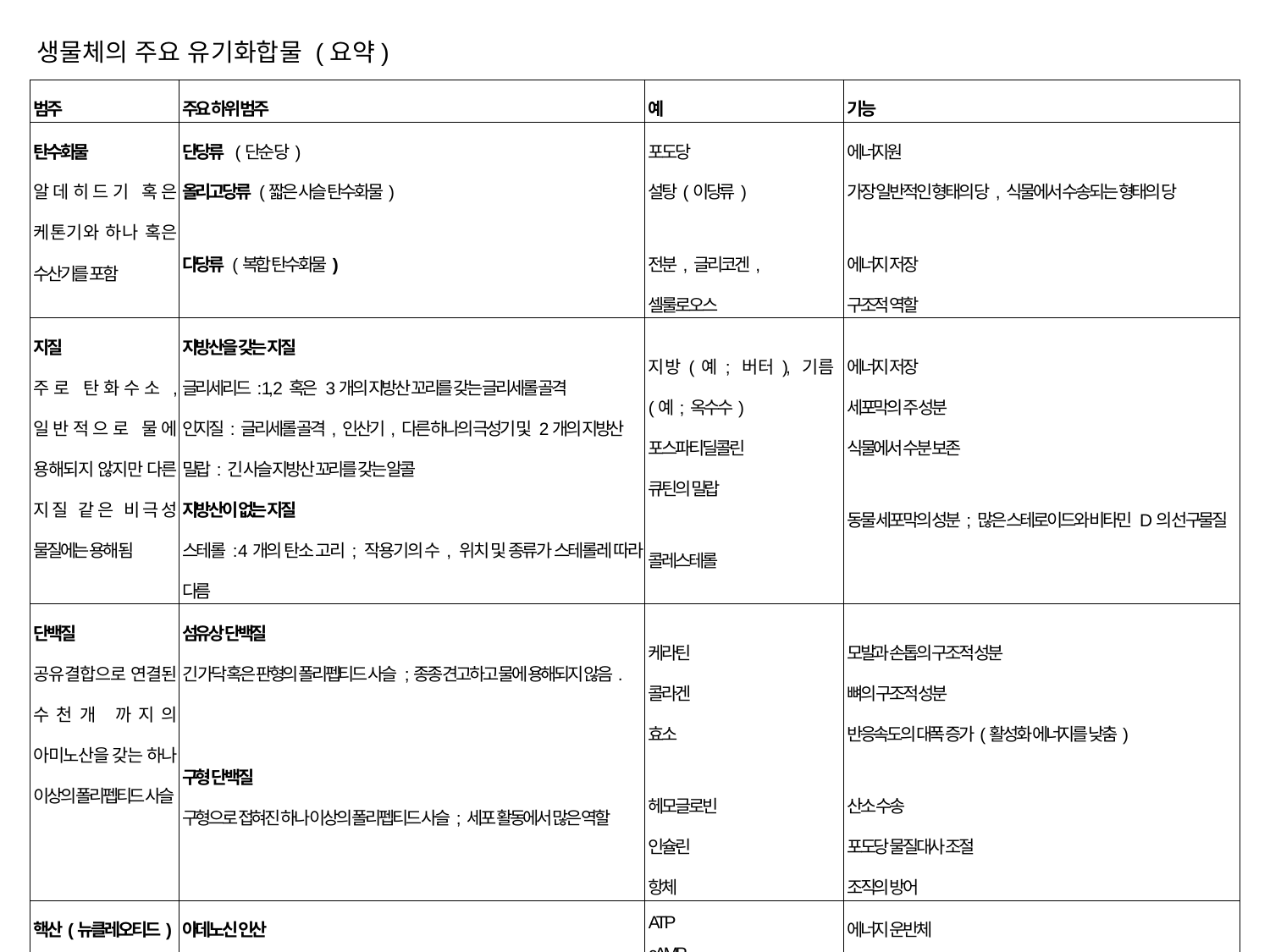

생물체의 주요 유기화합물 (요약)
| 범주 | 주요 하위 범주 | 예 | 기능 |
| --- | --- | --- | --- |
| 탄수화물 알데히드기 혹은 케톤기와 하나 혹은 수산기를 포함 | 단당류 (단순 당) 올리고당류 (짧은 사슬 탄수화물) 다당류 (복합 탄수화물) | 포도당 설탕(이당류) 전분, 글리코겐, 셀룰로오스 | 에너지원 가장 일반적인 형태의 당, 식물에서 수송되는 형태의 당 에너지 저장 구조적 역할 |
| 지질 주로 탄화수소, 일반적으로 물에 용해되지 않지만 다른 지질 같은 비극성 물질에는 용해 됨 | 지방산을 갖는 지질 글리세리드: 1, 2 혹은 3개의 지방산 꼬리를 갖는 글리세롤 골격 인지질: 글리세롤 골격, 인산기, 다른 하나의 극성기 및 2개의 지방산 밀랍: 긴 사슬 지방산 꼬리를 갖는 알콜 지방산이 없는 지질 스테롤: 4개의 탄소 고리; 작용기의 수, 위치 및 종류가 스테롤레 따라 다름 | 지방(예; 버터), 기름(예; 옥수수) 포스파티딜콜린 큐틴의 밀랍 콜레스테롤 | 에너지 저장 세포막의 주 성분 식물에서 수분 보존 동물 세포막의 성분; 많은 스테로이드와 비타민 D의 선구물질 |
| 단백질 공유결합으로 연결된 수천개 까지의 아미노산을 갖는 하나 이상의 폴리펩티드 사슬 | 섬유상 단백질 긴 가닥 혹은 판형의 폴리펩티드 사슬 ;종종 견고하고 물에 용해되지 않음. 구형 단백질 구형으로 접혀진 하나 이상의 폴리펩티드 사슬; 세포 활동에서 많은 역할 | 케라틴 콜라겐 효소 헤모글로빈 인슐린 항체 | 모발과 손톱의 구조적 성분 뼈의 구조적 성분 반응속도의 대폭 증가(활성화 에너지를 낮춤) 산소 수송 포도당 물질대사 조절 조직의 방어 |
| 핵산(뉴클레오티드) 각각 5탄당, 인산 및 질소-함유 염기로 구성된 단위체의 사슬(혹은 개별적 단위체) | 아데노신 인산 뉴클레오티드 조효소 핵산 수천에서 수만 개의 뉴클레오티드 사슬 | ATP cAMP NAD+, NADP+, FAD DNA, RNAs | 에너지 운반체 호르몬 조절의 전달자 전자와 양성자(H+)를 반응의 한 위치네서 다른 위치로 전달 유전정보의 저장, 전달, 번역 |